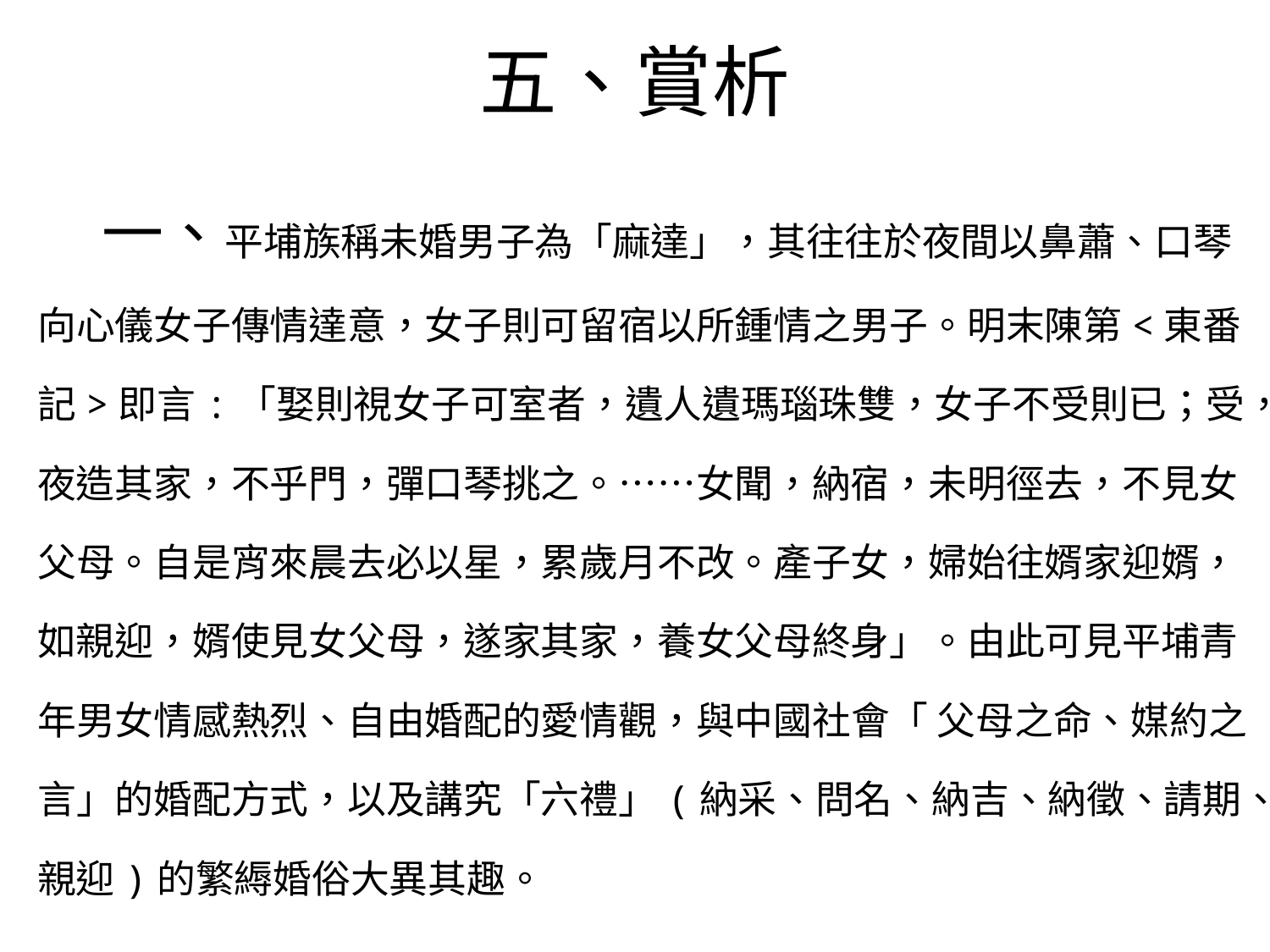

# 五、賞析
         一、平埔族稱未婚男子為「麻達」，其往往於夜間以鼻蕭、口琴向心儀女子傳情達意，女子則可留宿以所鍾情之男子。明末陳第<東番記>即言:「娶則視女子可室者，遺人遺瑪瑙珠雙，女子不受則已；受，夜造其家，不乎門，彈口琴挑之。……女聞，納宿，未明徑去，不見女父母。自是宵來晨去必以星，累歲月不改。產子女，婦始往婿家迎婿，如親迎，婿使見女父母，遂家其家，養女父母終身」。由此可見平埔青年男女情感熱烈、自由婚配的愛情觀，與中國社會「 父母之命、媒約之言」的婚配方式，以及講究「六禮」(納采、問名、納吉、納徵、請期、親迎)的繁縟婚俗大異其趣。